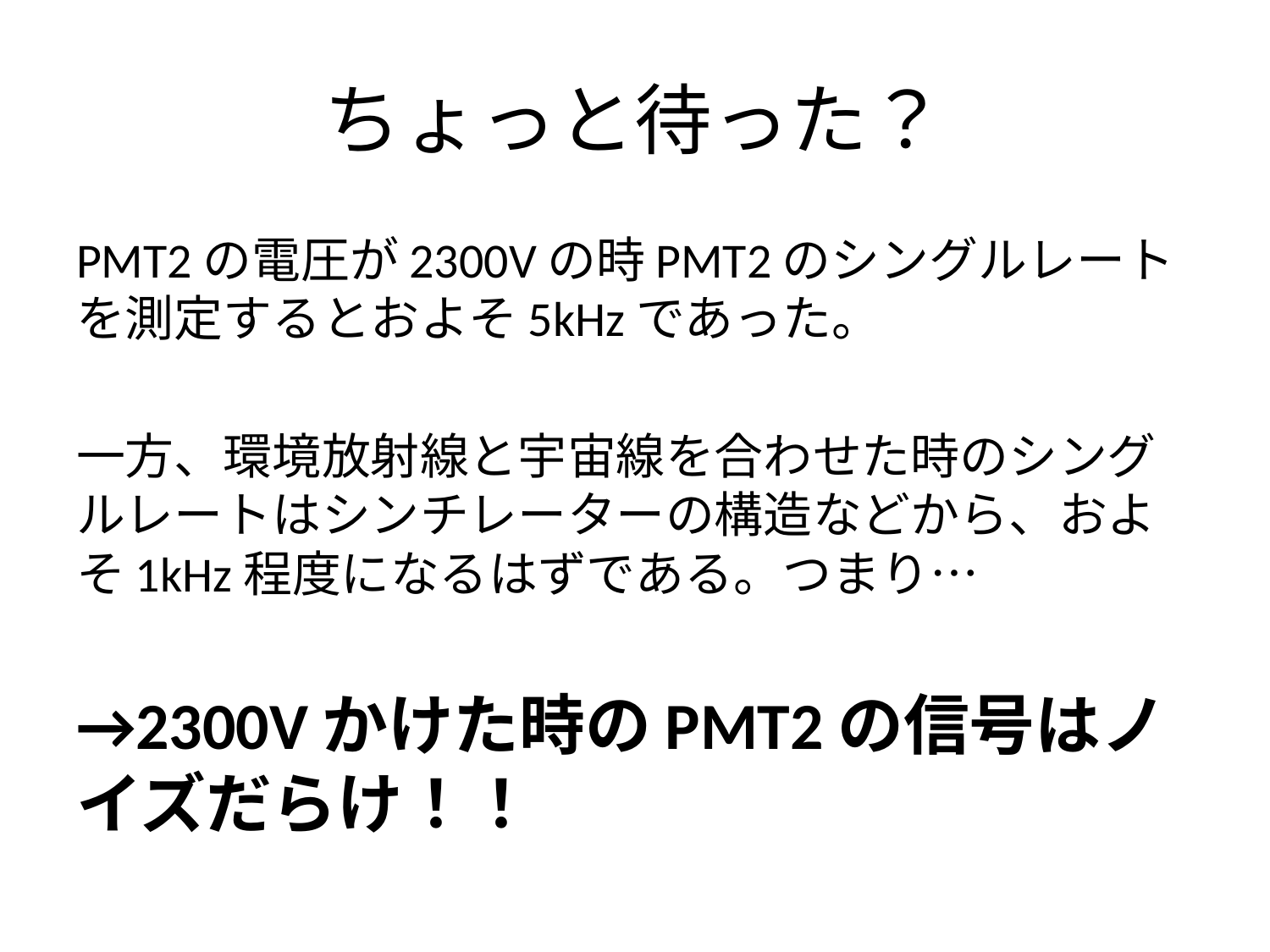

# ちょっと待った？
PMT2の電圧が2300Vの時PMT2のシングルレートを測定するとおよそ5kHzであった。

一方、環境放射線と宇宙線を合わせた時のシングルレートはシンチレーターの構造などから、およそ1kHz程度になるはずである。つまり…

→2300Vかけた時のPMT2の信号はノイズだらけ！！